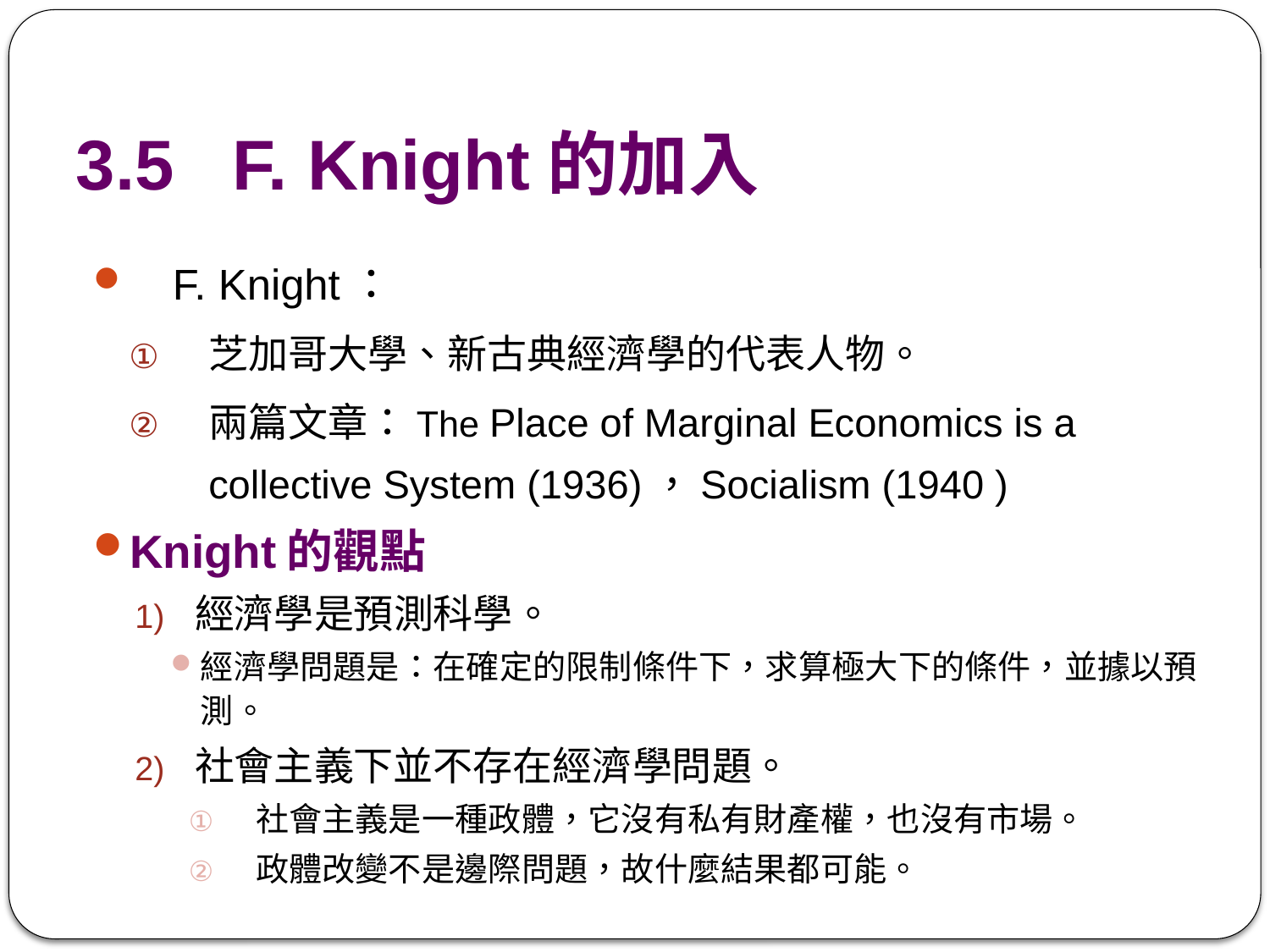

# 3.5   F. Knight的加入
F. Knight：
芝加哥大學、新古典經濟學的代表人物。
兩篇文章：The Place of Marginal Economics is a collective System (1936)，Socialism (1940 )
Knight的觀點
經濟學是預測科學。
經濟學問題是：在確定的限制條件下，求算極大下的條件，並據以預測。
社會主義下並不存在經濟學問題。
社會主義是一種政體，它沒有私有財產權，也沒有市場。
政體改變不是邊際問題，故什麼結果都可能。
27